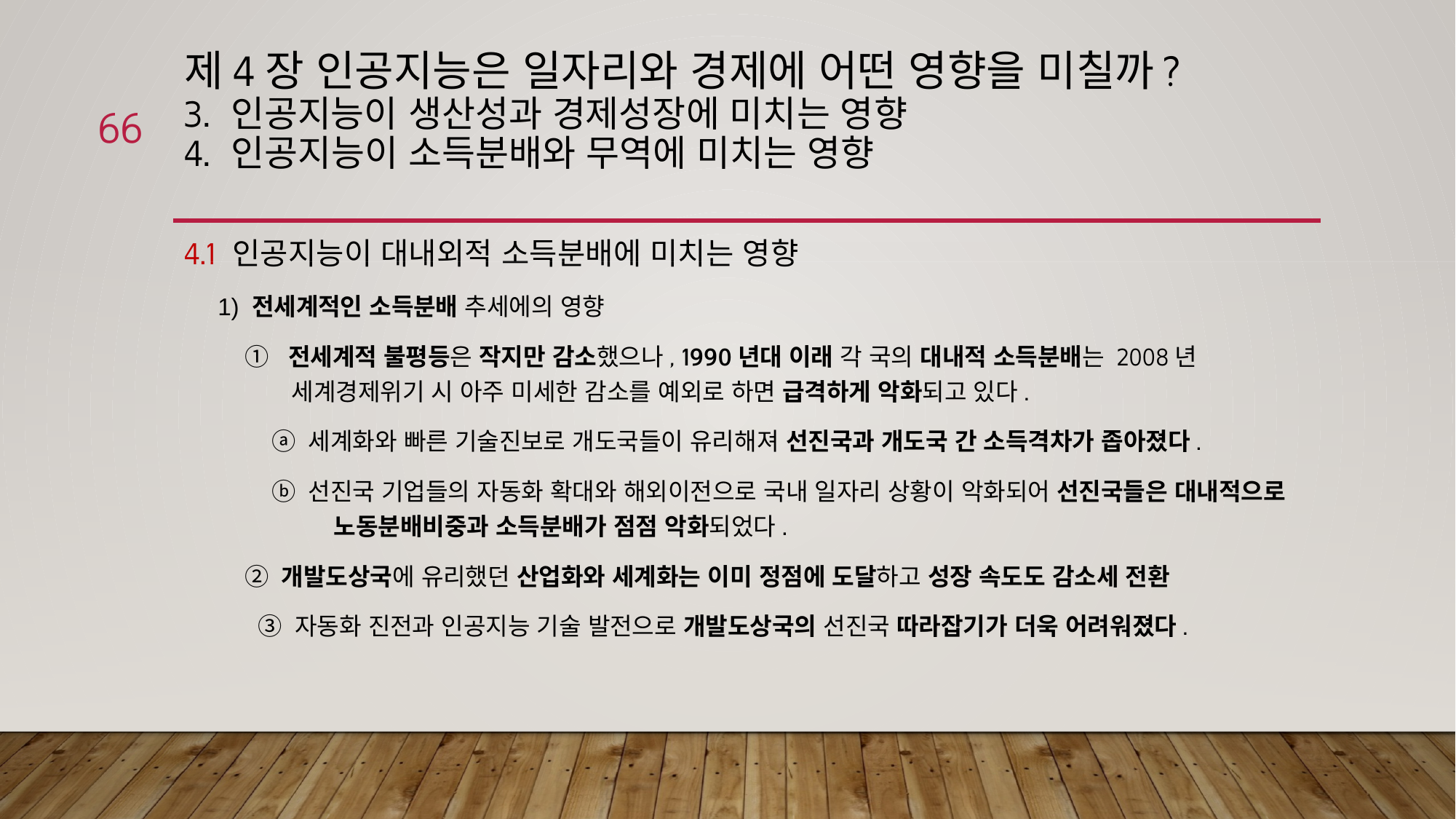

# 제4장 인공지능은 일자리와 경제에 어떤 영향을 미칠까? 3. 인공지능이 생산성과 경제성장에 미치는 영향 4. 인공지능이 소득분배와 무역에 미치는 영향
66

4.1 인공지능이 대내외적 소득분배에 미치는 영향
     1) 전세계적인 소득분배 추세에의 영향
         ①  전세계적 불평등은 작지만 감소했으나, 1990년대 이래 각 국의 대내적 소득분배는 2008년 세계경제위기 시 아주 미세한 감소를 예외로 하면 급격하게 악화되고 있다.
             ⓐ 세계화와 빠른 기술진보로 개도국들이 유리해져 선진국과 개도국 간 소득격차가 좁아졌다.
             ⓑ 선진국 기업들의 자동화 확대와 해외이전으로 국내 일자리 상황이 악화되어 선진국들은 대내적으로 노동분배비중과 소득분배가 점점 악화되었다.
         ② 개발도상국에 유리했던 산업화와 세계화는 이미 정점에 도달하고 성장 속도도 감소세 전환
           ③ 자동화 진전과 인공지능 기술 발전으로 개발도상국의 선진국 따라잡기가 더욱 어려워졌다.